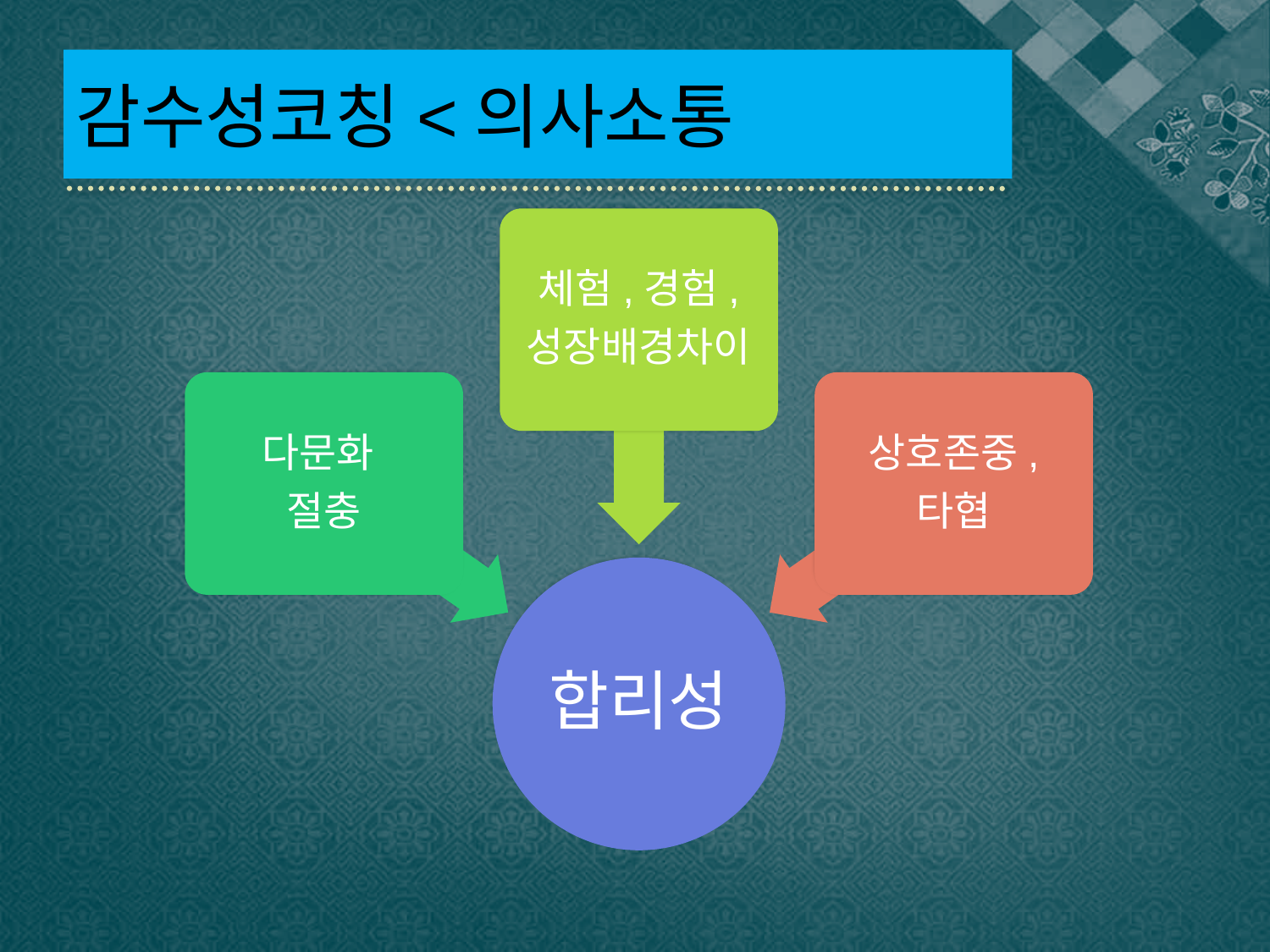

# 감수성코칭<의사소통
합리성
다문화
절충
체험,경험,
성장배경차이
상호존중,
타협